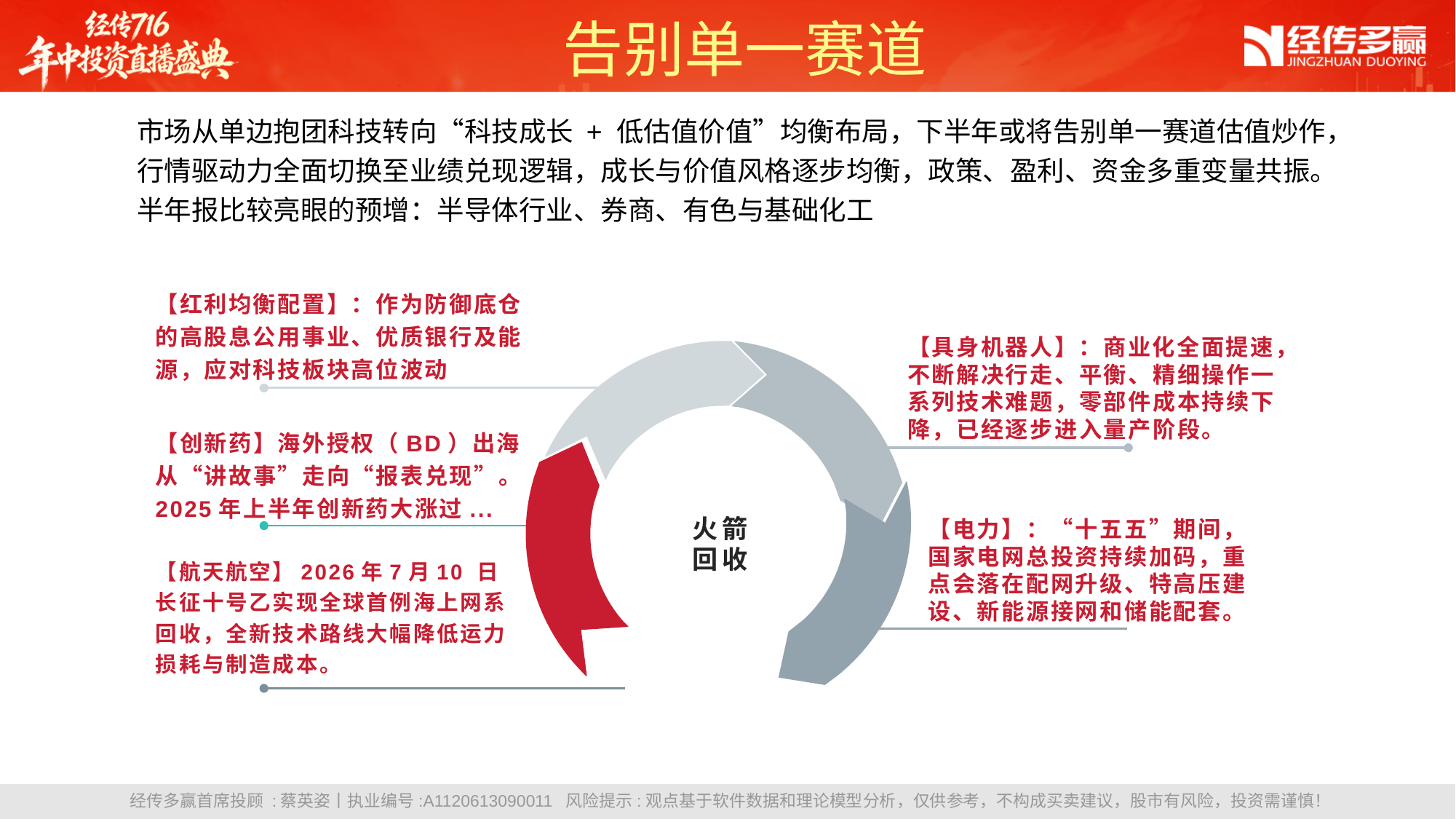

告别单一赛道
市场从单边抱团科技转向“科技成长 + 低估值价值”均衡布局，下半年或将告别单一赛道估值炒作，行情驱动力全面切换至业绩兑现逻辑，成长与价值风格逐步均衡，政策、盈利、资金多重变量共振。
半年报比较亮眼的预增：半导体行业、券商、‌有色与基础化工‌
【红利均衡配置】‌：作为防御底仓的‌高股息公用事业‌、‌优质银行‌及‌能源‌，应对科技板块高位波动
【具身机器人】：商业化全面提速，不断解决行走、平衡、精细操作一系列技术难题，零部件成本持续下降，已经逐步进入量产阶段。

【创新药】海外授权（BD）出海
从“讲故事”走向“报表兑现”。2025年上半年创新药大涨过...

【电力】：“十五五”期间，国家电网总投资持续加码，重点会落在配网升级、特高压建设、新能源接网和储能配套。
火箭
回收
【航天航空】2026年7月10 日长征十号乙实现全球首例海上网系回收，全新技术路线大幅降低运力损耗与制造成本。